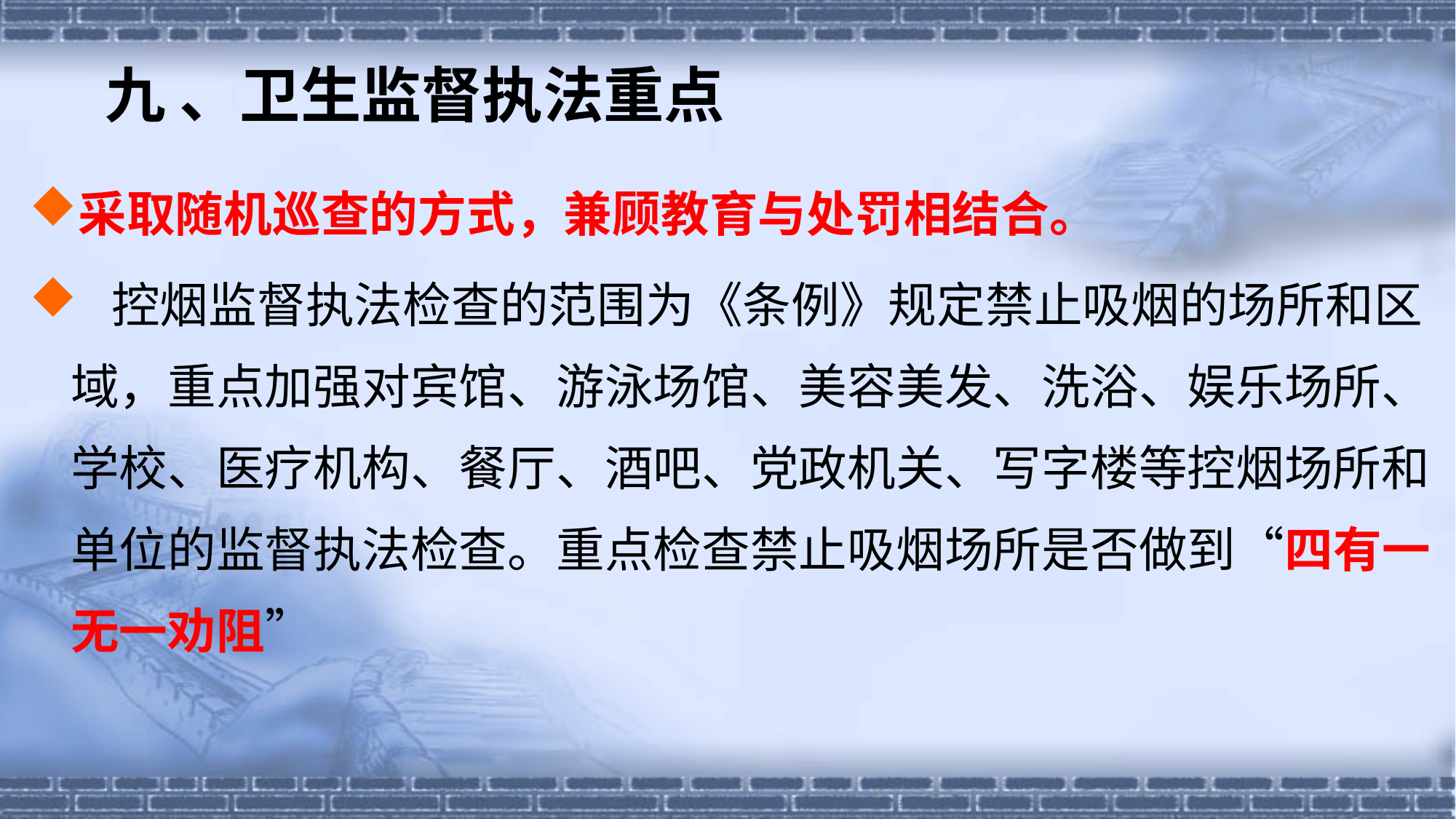

九 、卫生监督执法重点
采取随机巡查的方式，兼顾教育与处罚相结合。
  控烟监督执法检查的范围为《条例》规定禁止吸烟的场所和区域，重点加强对宾馆、游泳场馆、美容美发、洗浴、娱乐场所、学校、医疗机构、餐厅、酒吧、党政机关、写字楼等控烟场所和单位的监督执法检查。重点检查禁止吸烟场所是否做到“四有一无一劝阻”